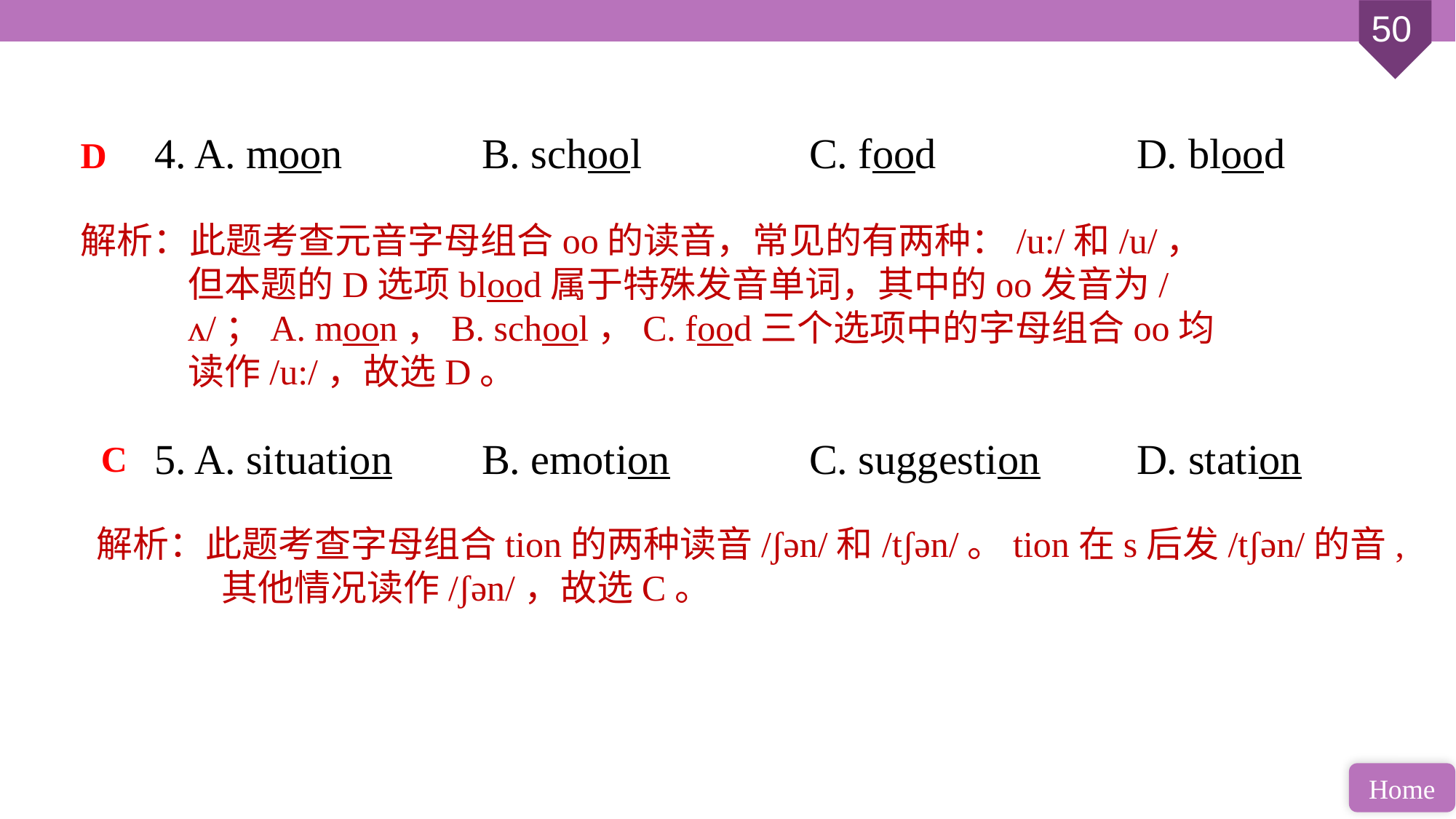

4. A. moon 		B. school 		C. food 		D. blood

5. A. situation 	B. emotion 		C. suggestion 	D. station
D
解析：此题考查元音字母组合oo的读音，常见的有两种：/u:/和/u/，但本题的D选项blood属于特殊发音单词，其中的oo发音为/ʌ/；A. moon，B. school，C. food三个选项中的字母组合oo均读作/u:/，故选D。
C
解析：此题考查字母组合tion的两种读音/ʃən/和/tʃən/。tion在s后发/tʃən/的音, 其他情况读作/ʃən/，故选C。